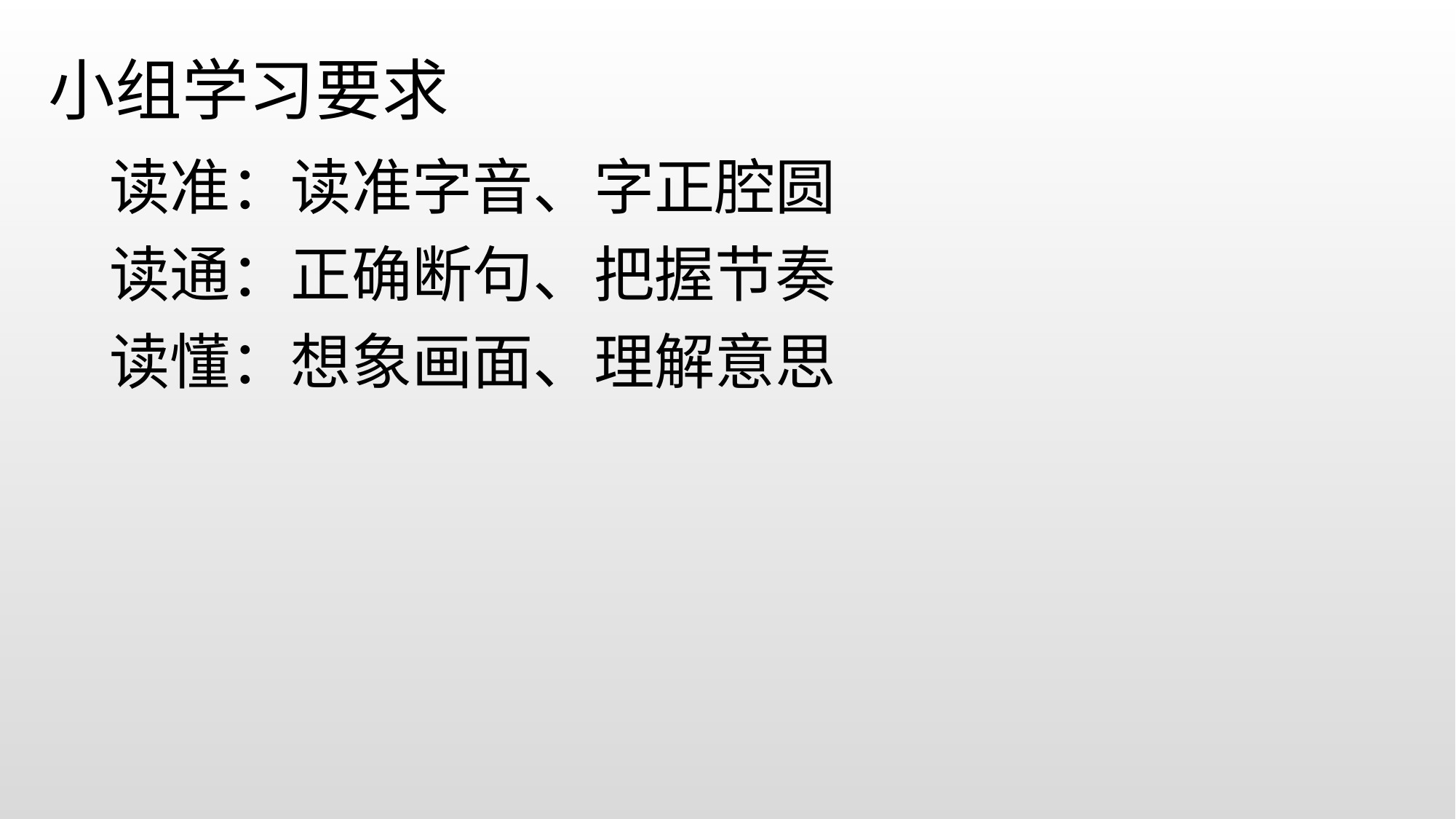

小组学习要求
读准：读准字音、字正腔圆
读通：正确断句、把握节奏
读懂：想象画面、理解意思